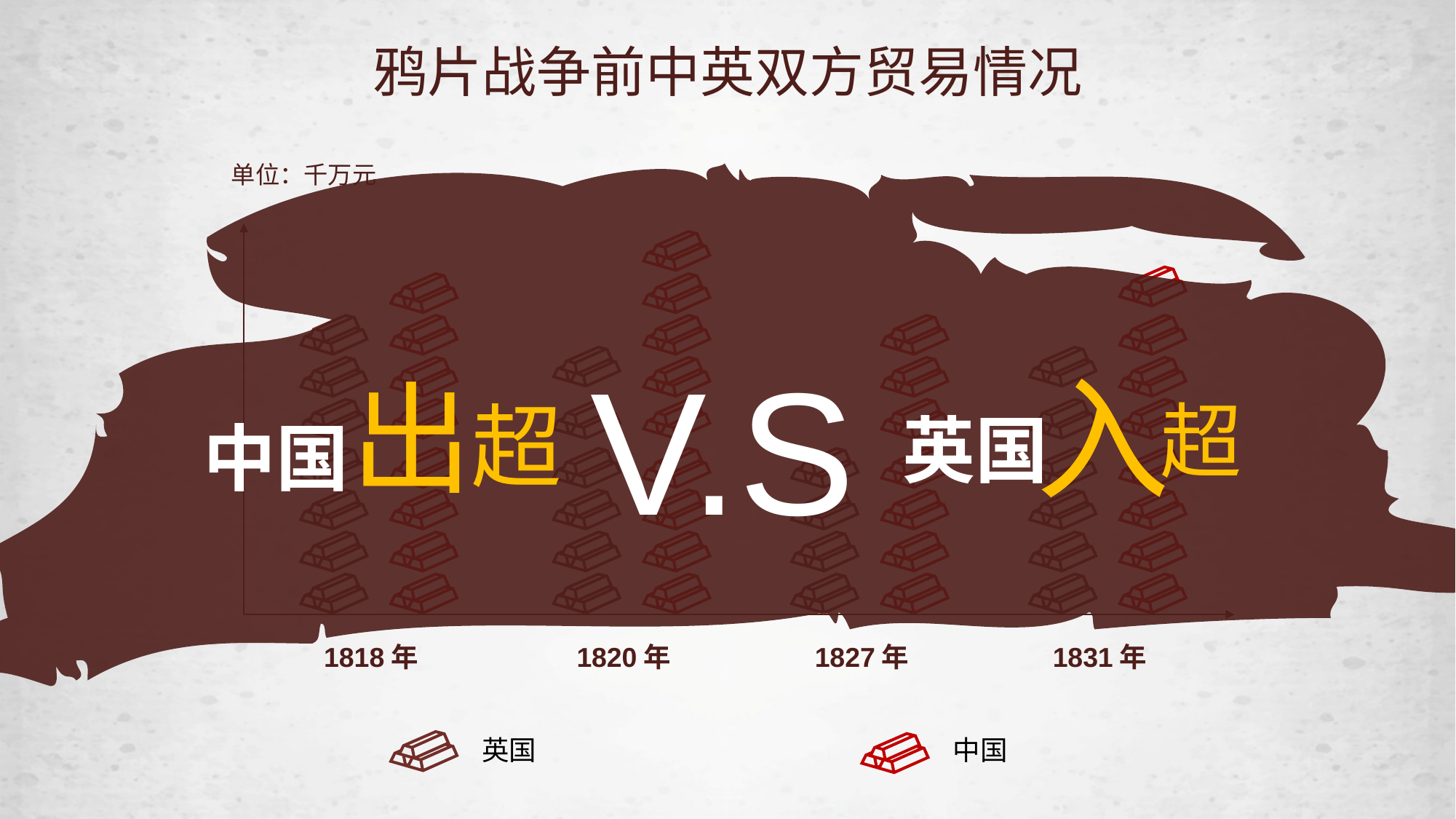

鸦片战争前中英双方贸易情况

V.S
入
超
英国
出
超
中国
单位：千万元

1818年

1820年

1831年

1827年
中国

英国